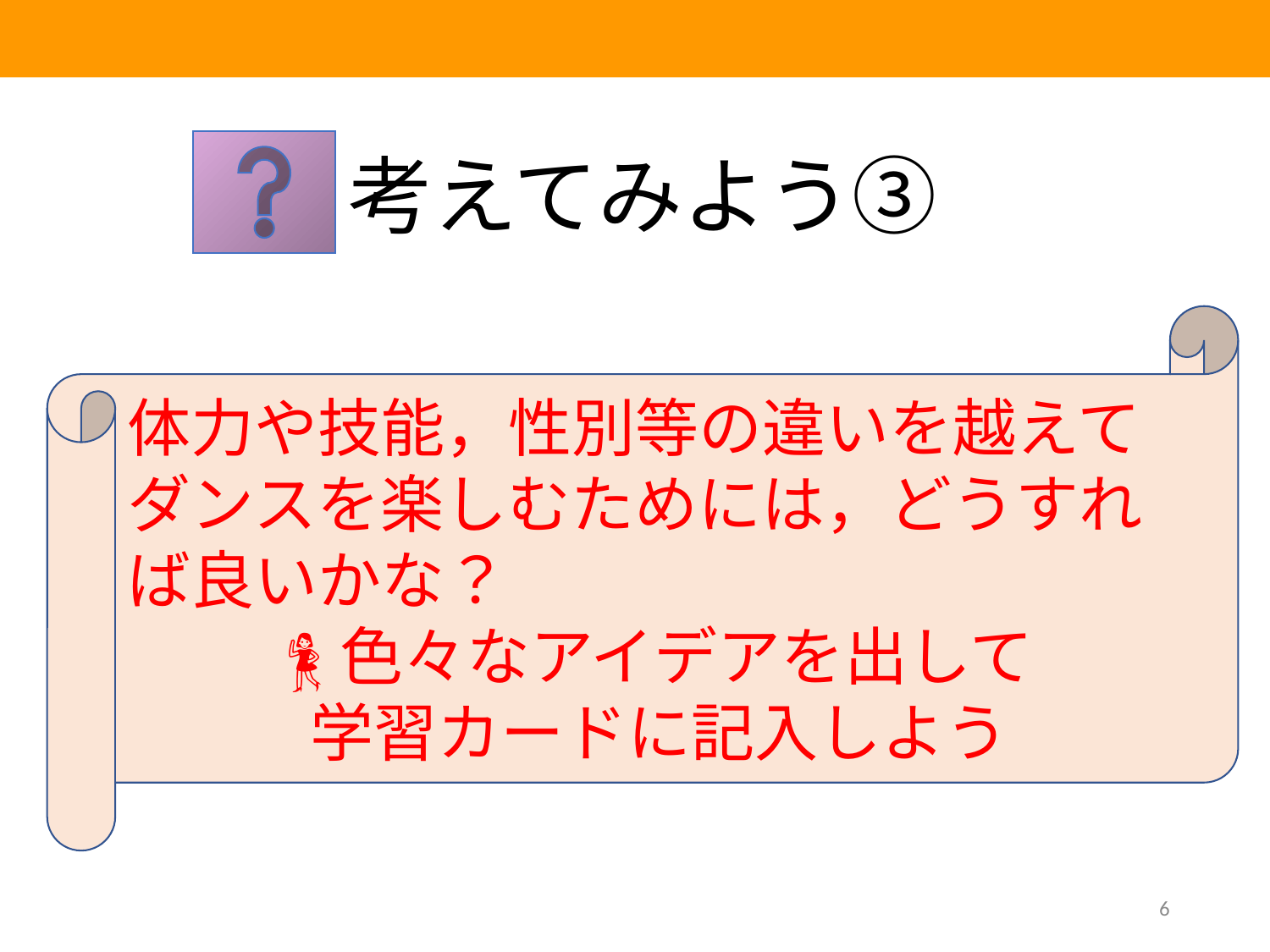

考えてみよう③
体力や技能，性別等の違いを越えてダンスを楽しむためには，どうすれば良いかな？
💃色々なアイデアを出して
学習カードに記入しよう

6